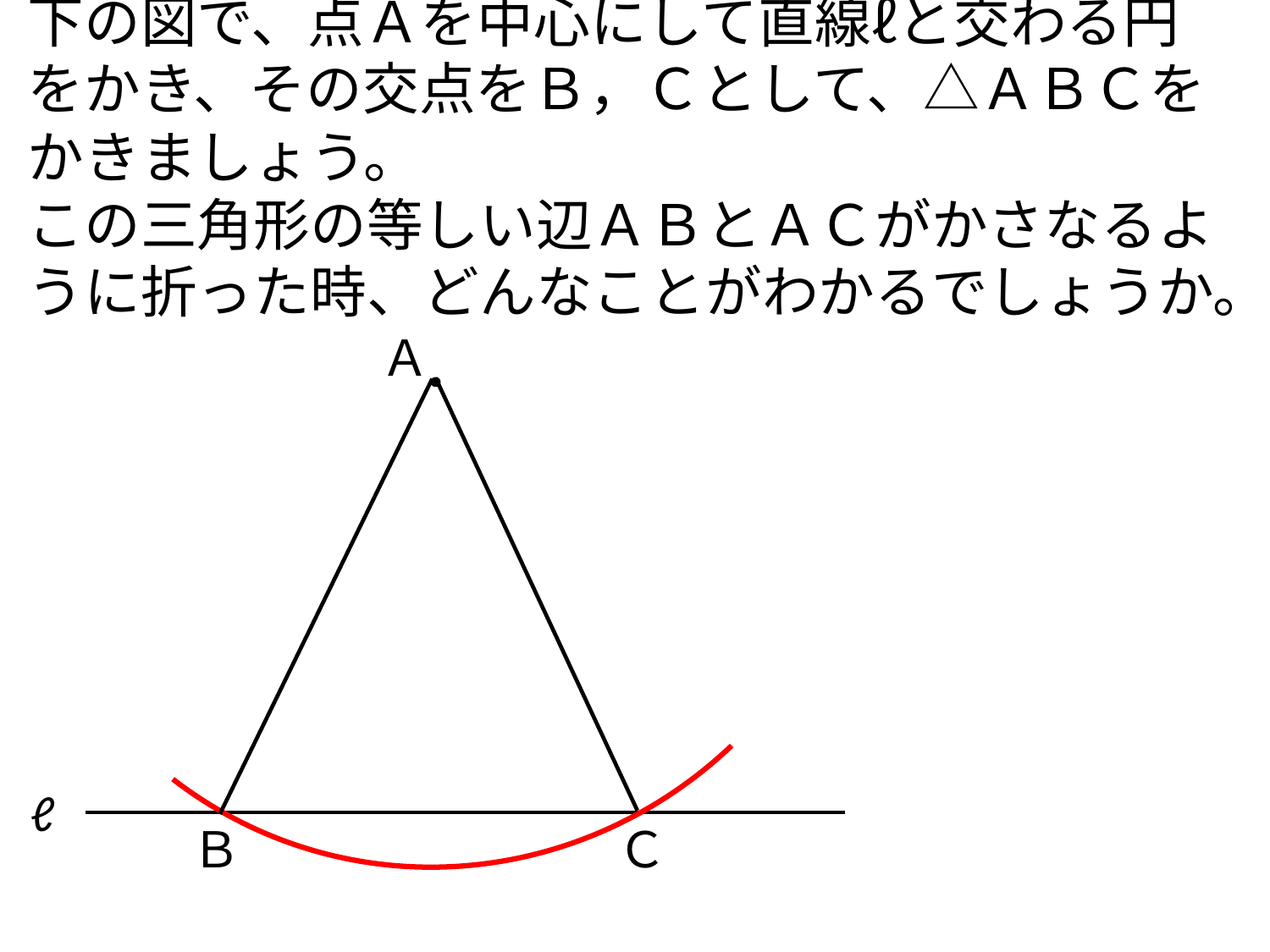

# 下の図で、点Ａを中心にして直線ℓと交わる円をかき、その交点をＢ，Ｃとして、△ＡＢＣをかきましょう。 この三角形の等しい辺ＡＢとＡＣがかさなるように折った時、どんなことがわかるでしょうか。
Ａ

ℓ
Ｂ
Ｃ